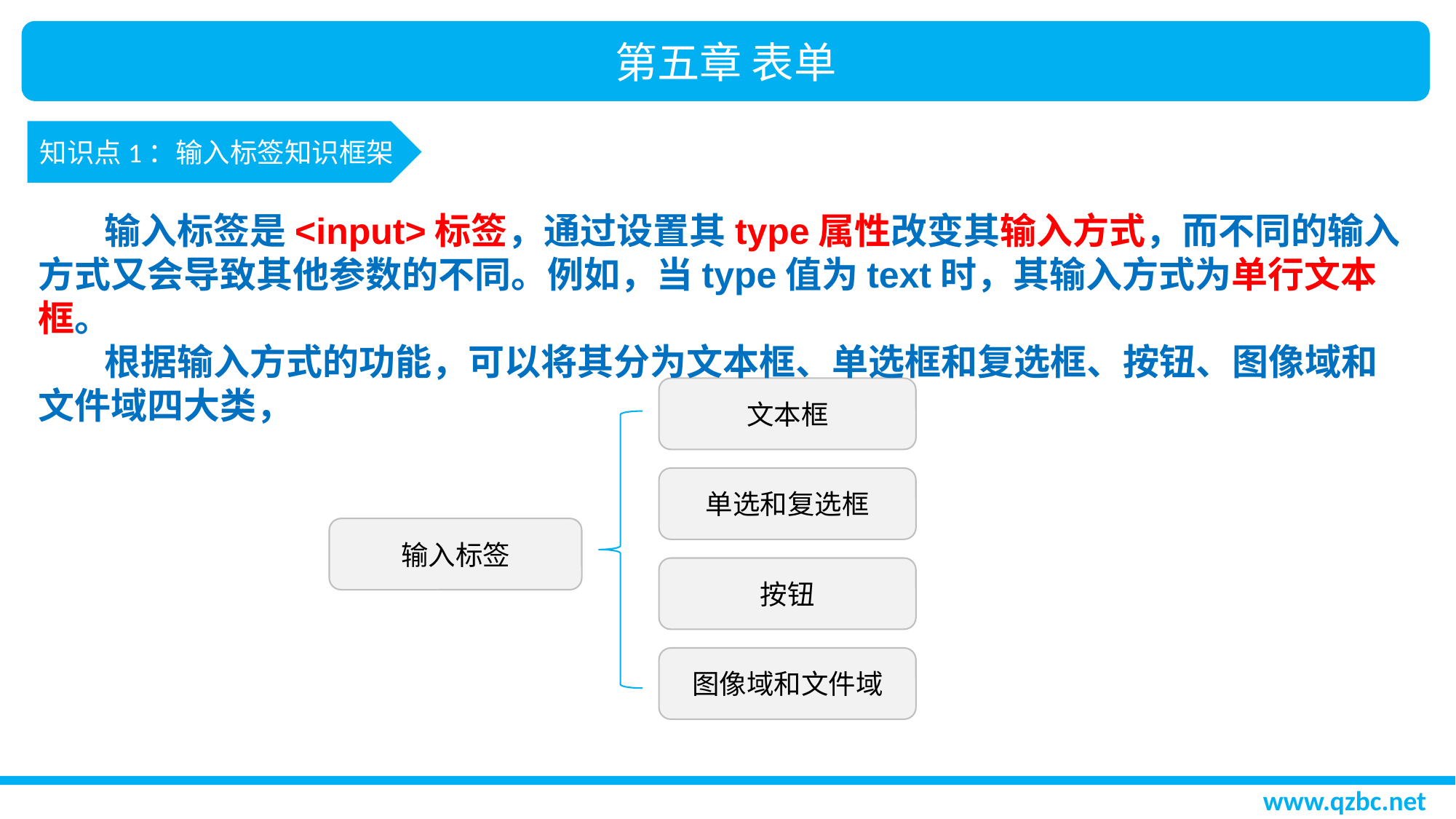

第五章 表单
知识点1：输入标签知识框架
       输入标签是<input>标签，通过设置其type属性改变其输入方式，而不同的输入方式又会导致其他参数的不同。例如，当type值为text时，其输入方式为单行文本框。
       根据输入方式的功能，可以将其分为文本框、单选框和复选框、按钮、图像域和文件域四大类，
文本框

单选和复选框
输入标签
按钮
图像域和文件域

www.qzbc.net